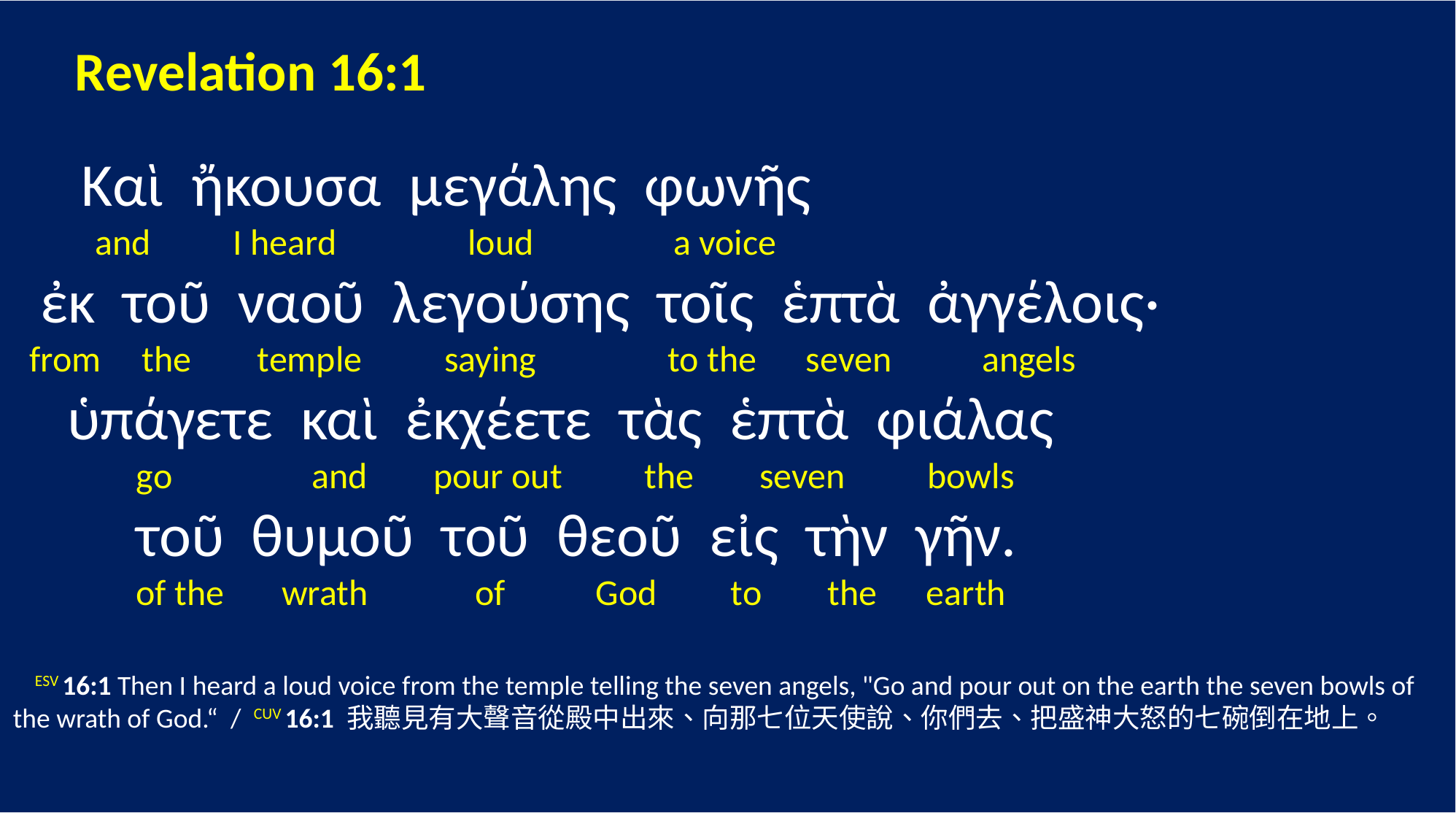

Revelation 16:1

     Καὶ  ἤκουσα  μεγάλης  φωνῆς
          and          I heard                loud                 a voice
  ἐκ  τοῦ  ναοῦ  λεγούσης  τοῖς  ἑπτὰ  ἀγγέλοις·
  from     the        temple          saying                to the      seven           angels
    ὑπάγετε  καὶ  ἐκχέετε  τὰς  ἑπτὰ  φιάλας
               go                 and        pour out          the        seven          bowls
         τοῦ  θυμοῦ  τοῦ  θεοῦ  εἰς  τὴν  γῆν.
               of the       wrath             of           God         to        the      earth

      ESV 16:1 Then I heard a loud voice from the temple telling the seven angels, "Go and pour out on the earth the seven bowls of the wrath of God.“  /  CUV 16:1 我聽見有大聲音從殿中出來、向那七位天使說、你們去、把盛神大怒的七碗倒在地上。